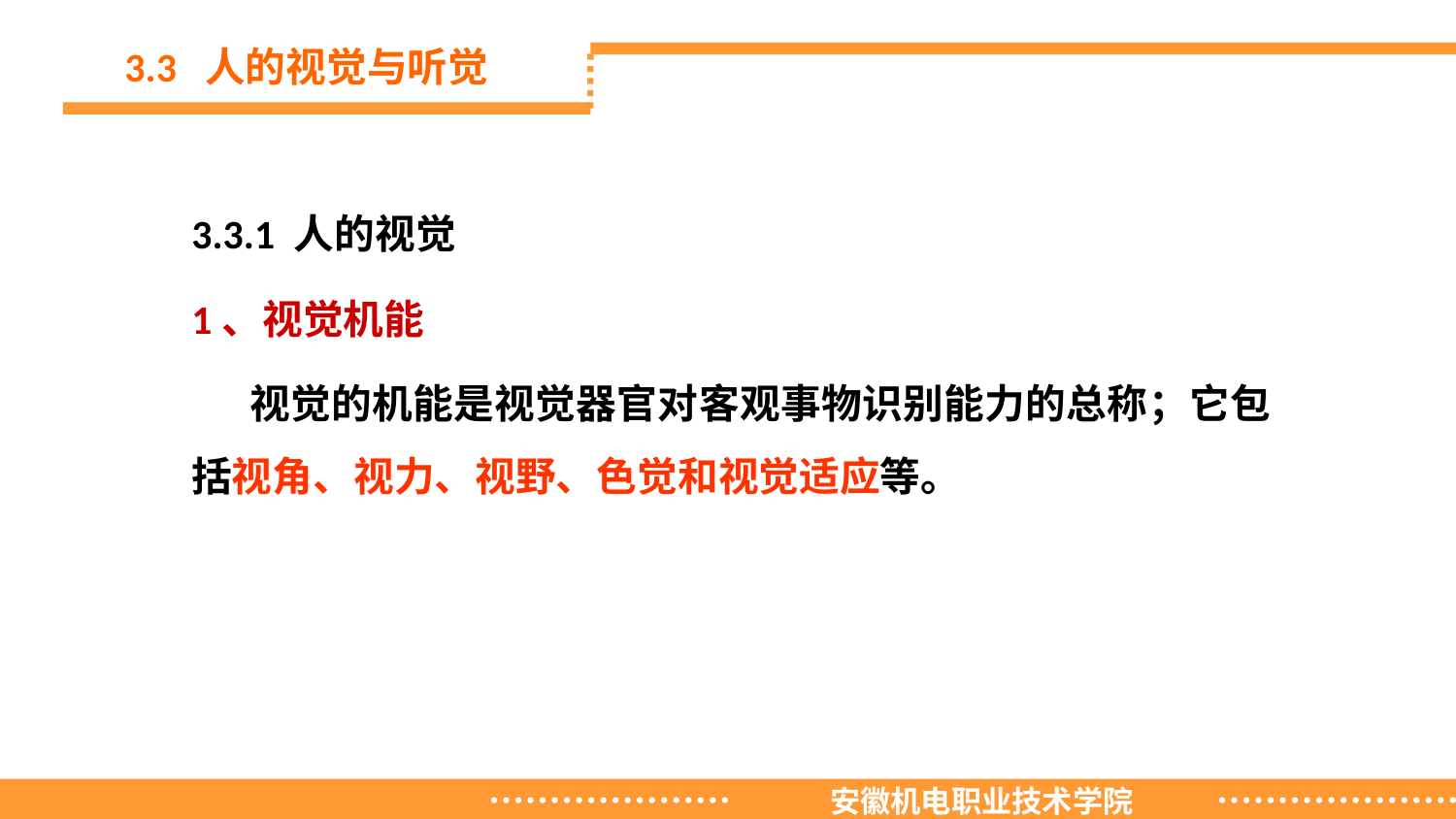

3.3  人的视觉与听觉

3.3.1 人的视觉
1、视觉机能
     视觉的机能是视觉器官对客观事物识别能力的总称；它包括视角、视力、视野、色觉和视觉适应等。

安徽机电职业技术学院